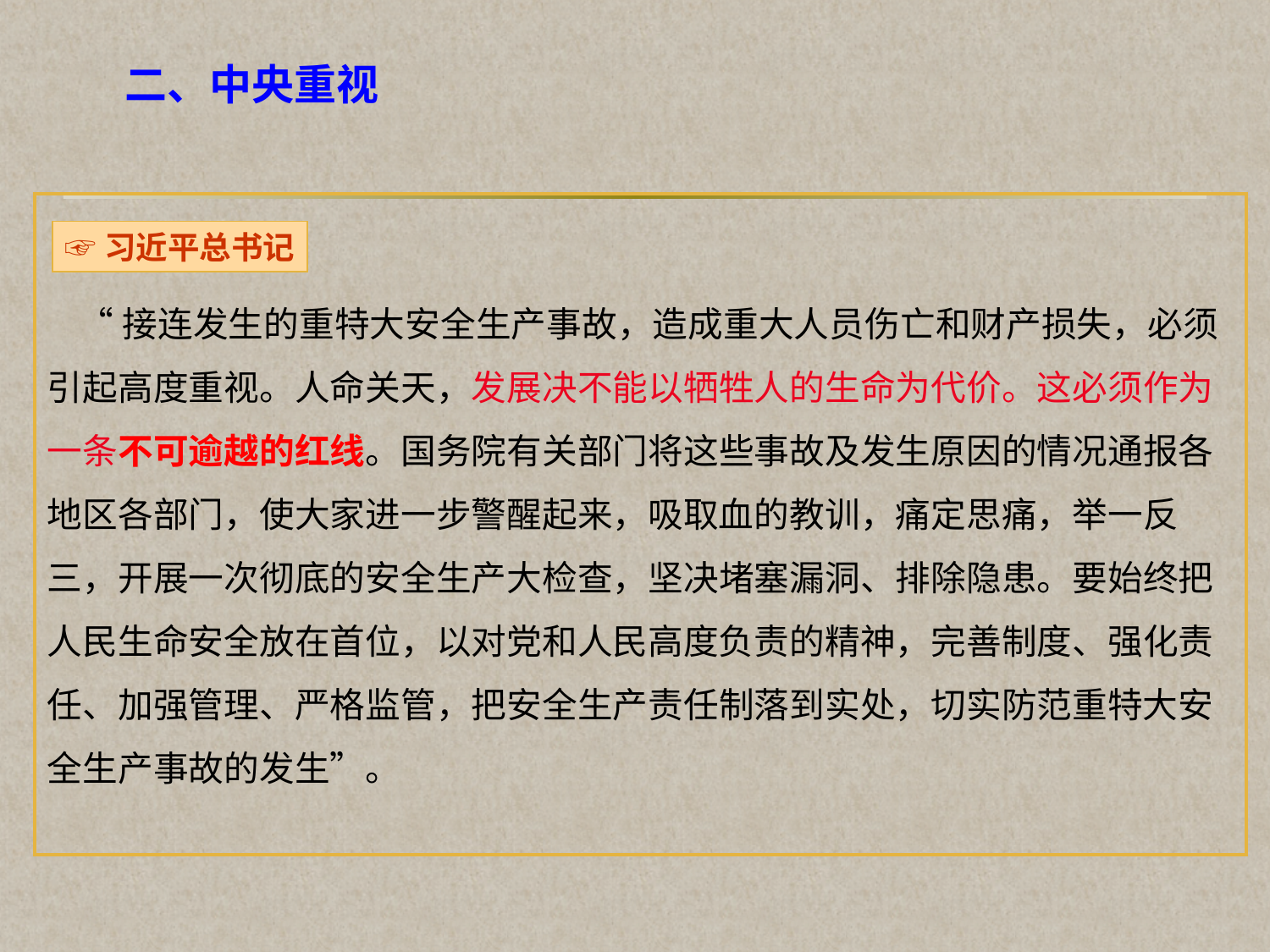

二、中央重视

    “接连发生的重特大安全生产事故，造成重大人员伤亡和财产损失，必须引起高度重视。人命关天，发展决不能以牺牲人的生命为代价。这必须作为一条不可逾越的红线。国务院有关部门将这些事故及发生原因的情况通报各地区各部门，使大家进一步警醒起来，吸取血的教训，痛定思痛，举一反三，开展一次彻底的安全生产大检查，坚决堵塞漏洞、排除隐患。要始终把人民生命安全放在首位，以对党和人民高度负责的精神，完善制度、强化责任、加强管理、严格监管，把安全生产责任制落到实处，切实防范重特大安全生产事故的发生”。

☞习近平总书记